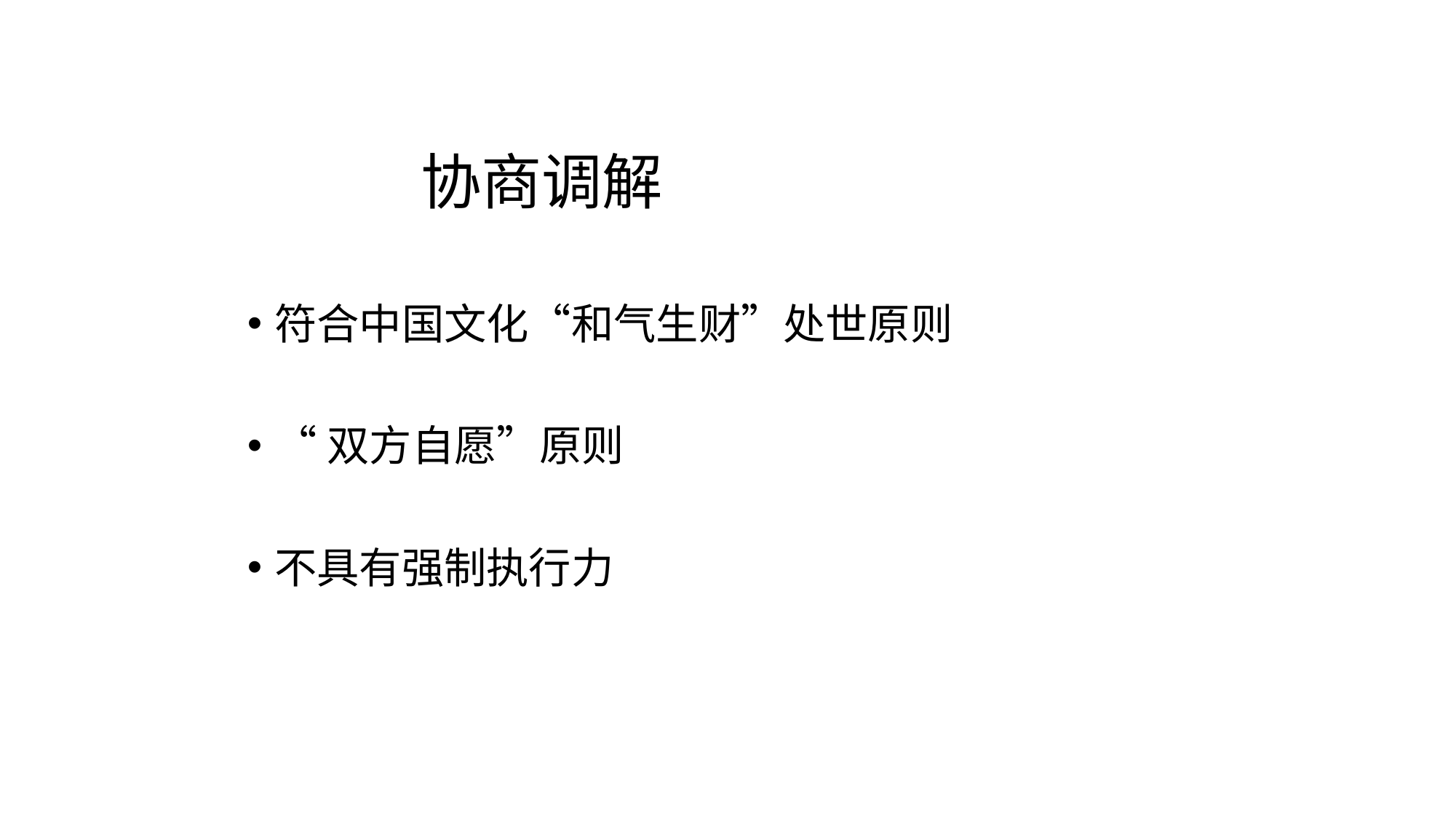

# 协商调解

符合中国文化“和气生财”处世原则

“双方自愿”原则

不具有强制执行力